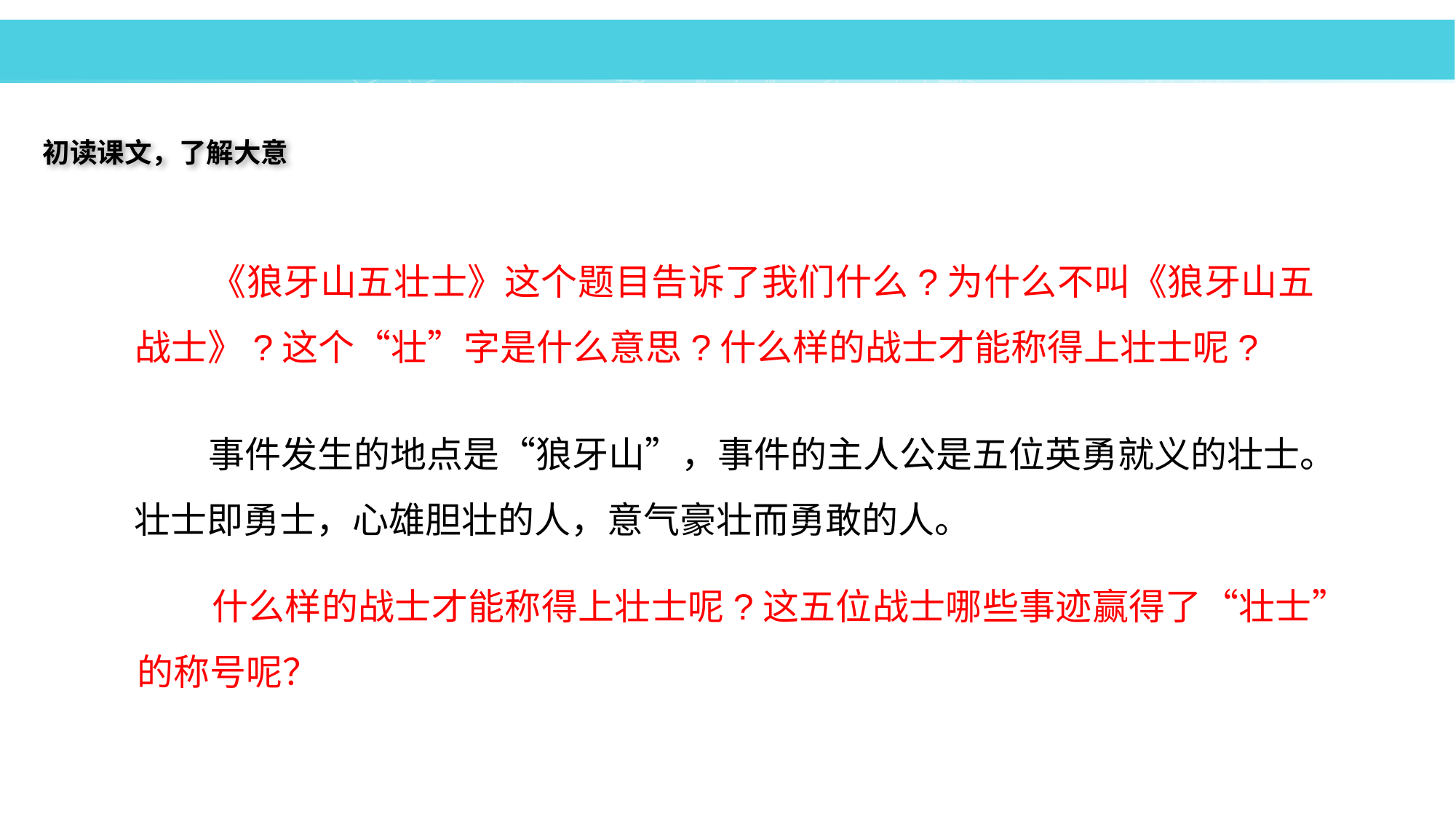

初读课文，了解大意
《狼牙山五壮士》这个题目告诉了我们什么?为什么不叫《狼牙山五战士》?这个“壮”字是什么意思?什么样的战士才能称得上壮士呢?
        事件发生的地点是“狼牙山”，事件的主人公是五位英勇就义的壮士。壮士即勇士，心雄胆壮的人，意气豪壮而勇敢的人。
什么样的战士才能称得上壮士呢?这五位战士哪些事迹赢得了“壮士”的称号呢？